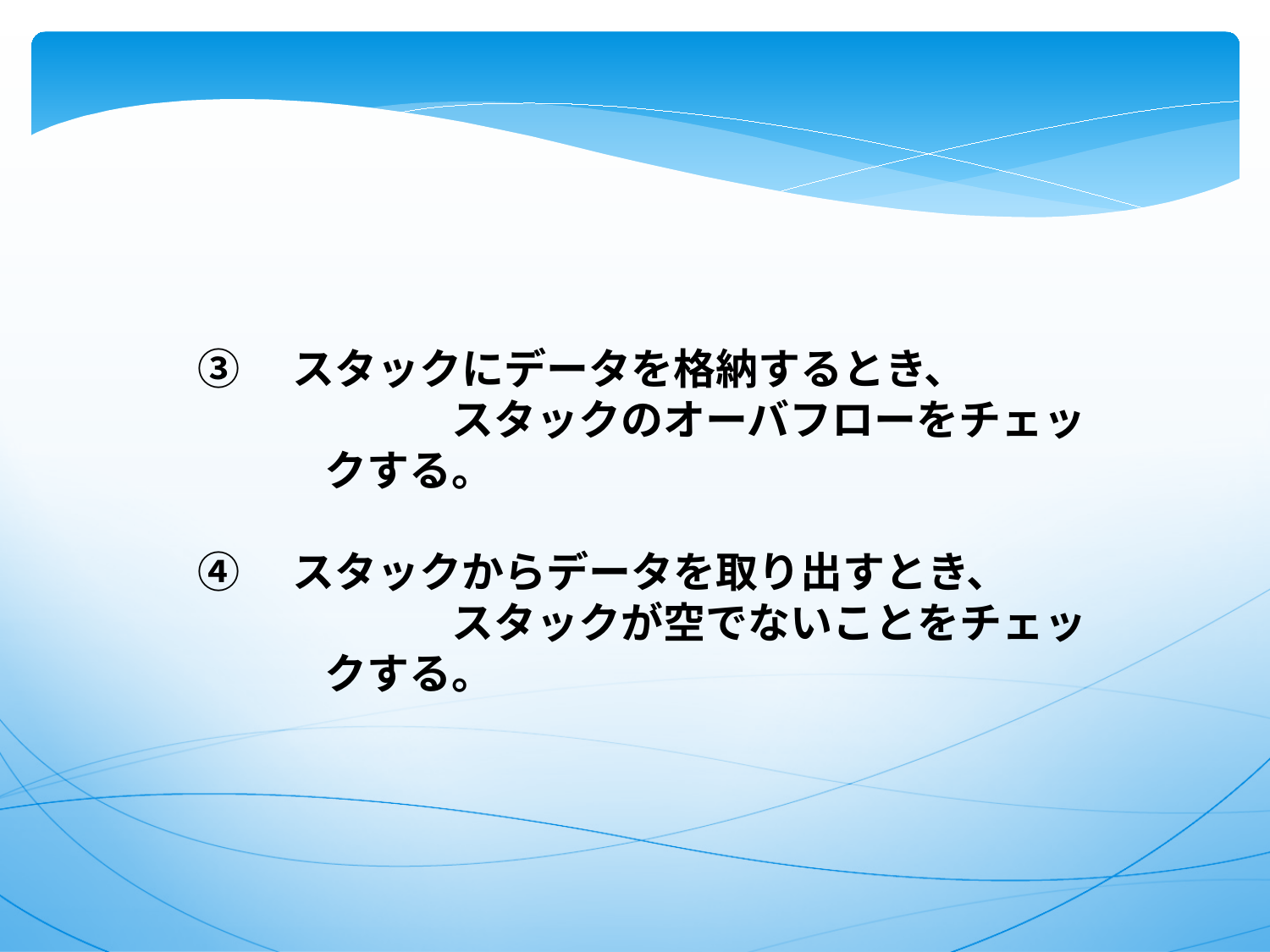

③　スタックにデータを格納するとき、
　　　スタックのオーバフローをチェックする。

④　スタックからデータを取り出すとき、
　　　スタックが空でないことをチェックする。